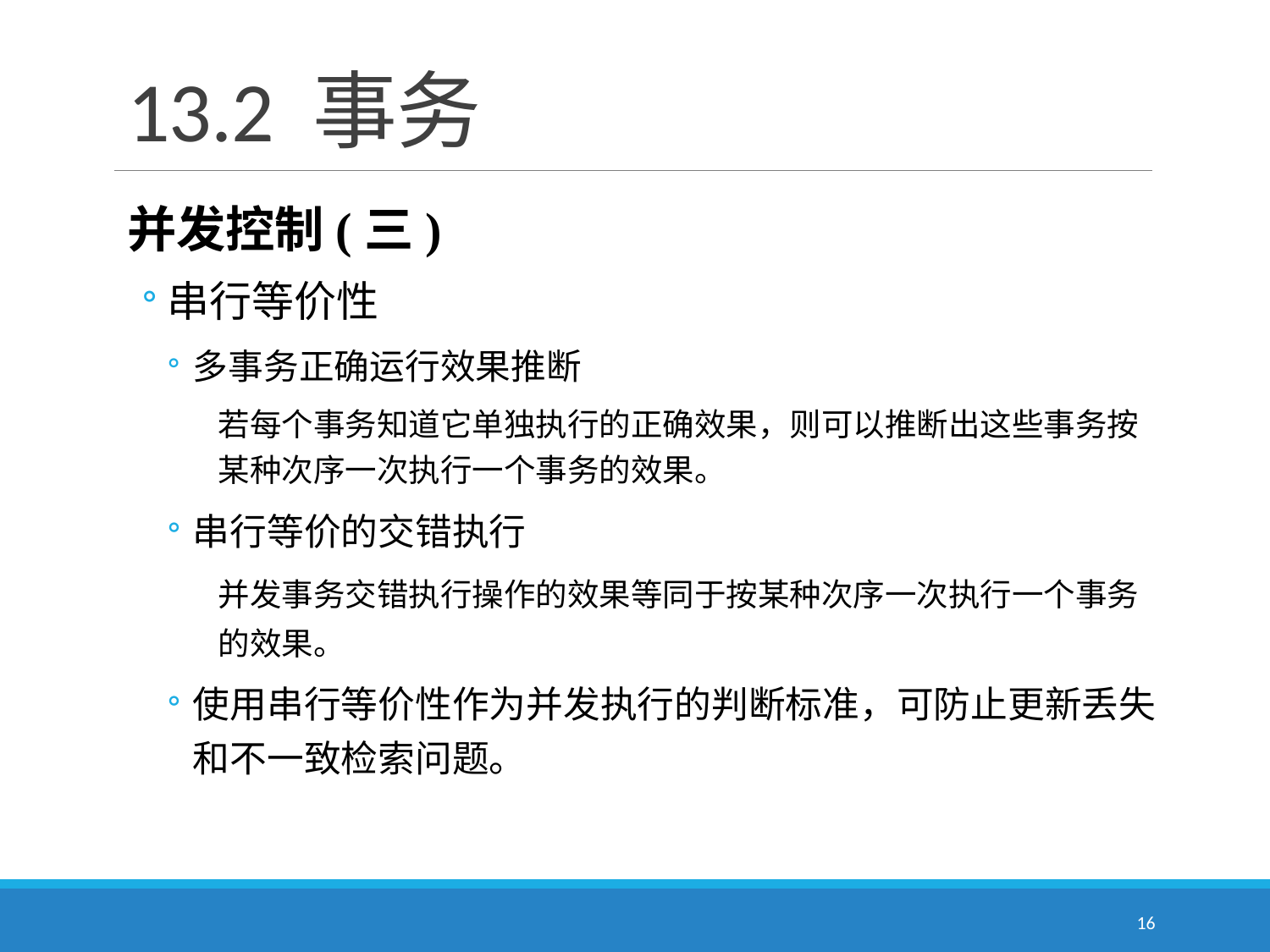

# 13.2 事务
并发控制(三)
串行等价性
多事务正确运行效果推断
若每个事务知道它单独执行的正确效果，则可以推断出这些事务按某种次序一次执行一个事务的效果。
串行等价的交错执行
并发事务交错执行操作的效果等同于按某种次序一次执行一个事务的效果。
使用串行等价性作为并发执行的判断标准，可防止更新丢失和不一致检索问题。

16